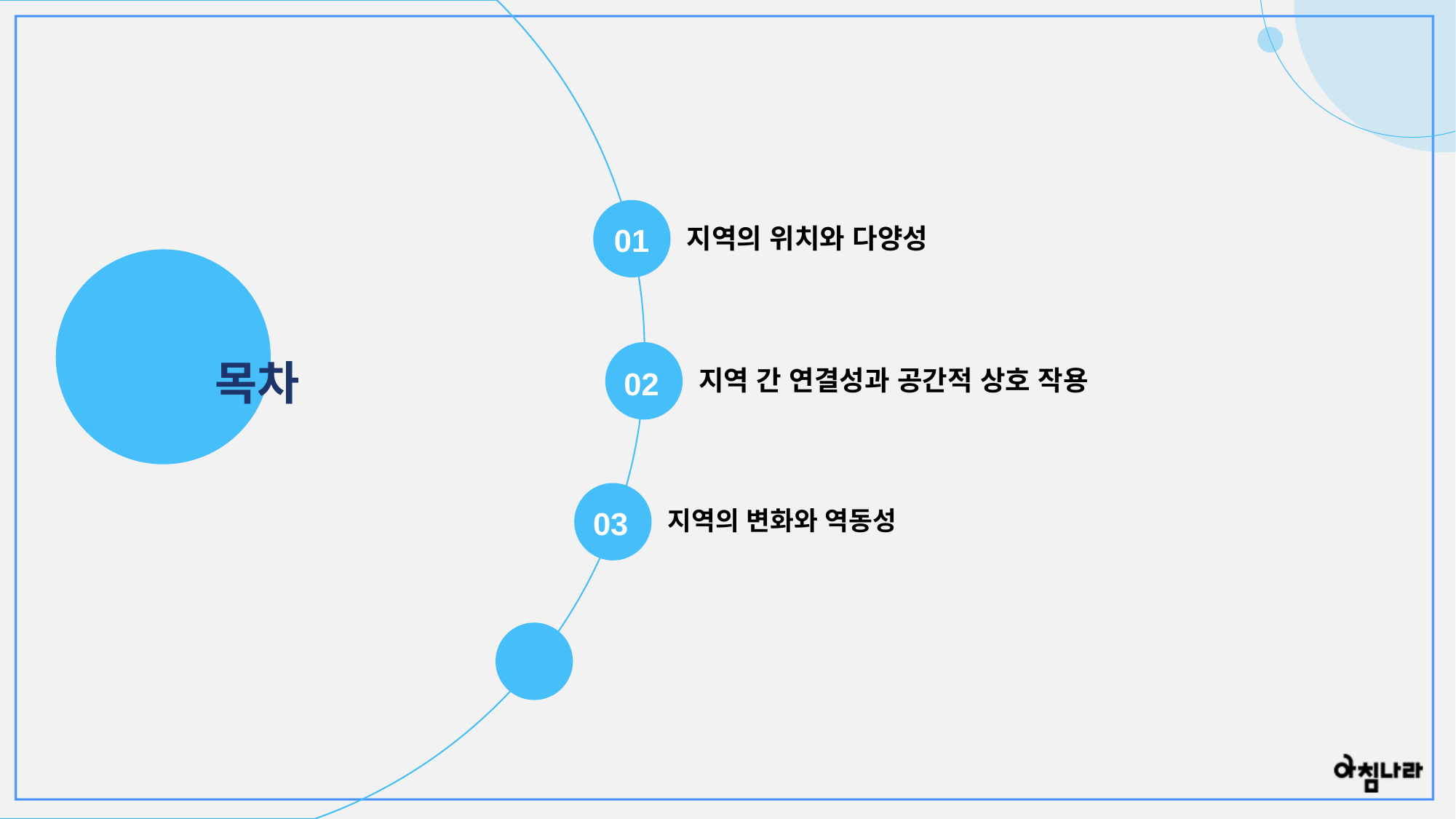

01
지역의 위치와 다양성

목차
지역 간 연결성과 공간적 상호 작용
02
03
지역의 변화와 역동성